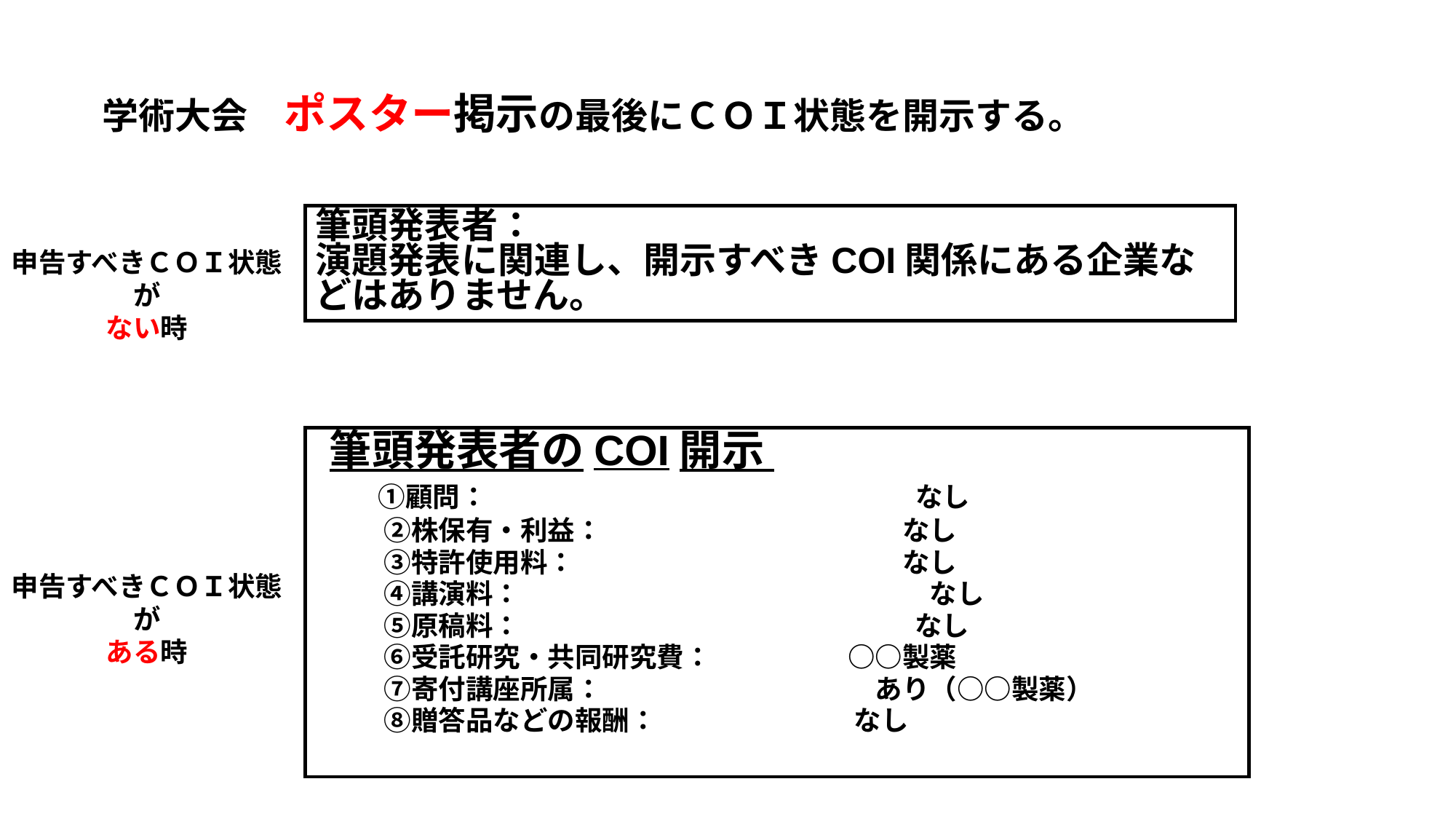

学術大会　ポスター掲示の最後にＣＯＩ状態を開示する。
筆頭発表者：
演題発表に関連し、開示すべきCOI関係にある企業などはありません。
申告すべきＣＯＩ状態が
ない時
筆頭発表者のCOI開示
　  ①顧問：　　　　　　　　　　　　　　　   なし
　　②株保有・利益：　　　　　　　　　　　なし
　　③特許使用料：　　　　　　　　　　　　なし
　　④講演料：　　　　　　　　　　　　　　　なし
　　⑤原稿料：　　　　　　　　　　　　  　　なし
　　⑥受託研究・共同研究費：　　　　　○○製薬
　　⑦寄付講座所属：　　　　　　　　　　あり（○○製薬）
　　⑧贈答品などの報酬：　　　　 　　　なし

申告すべきＣＯＩ状態が
ある時